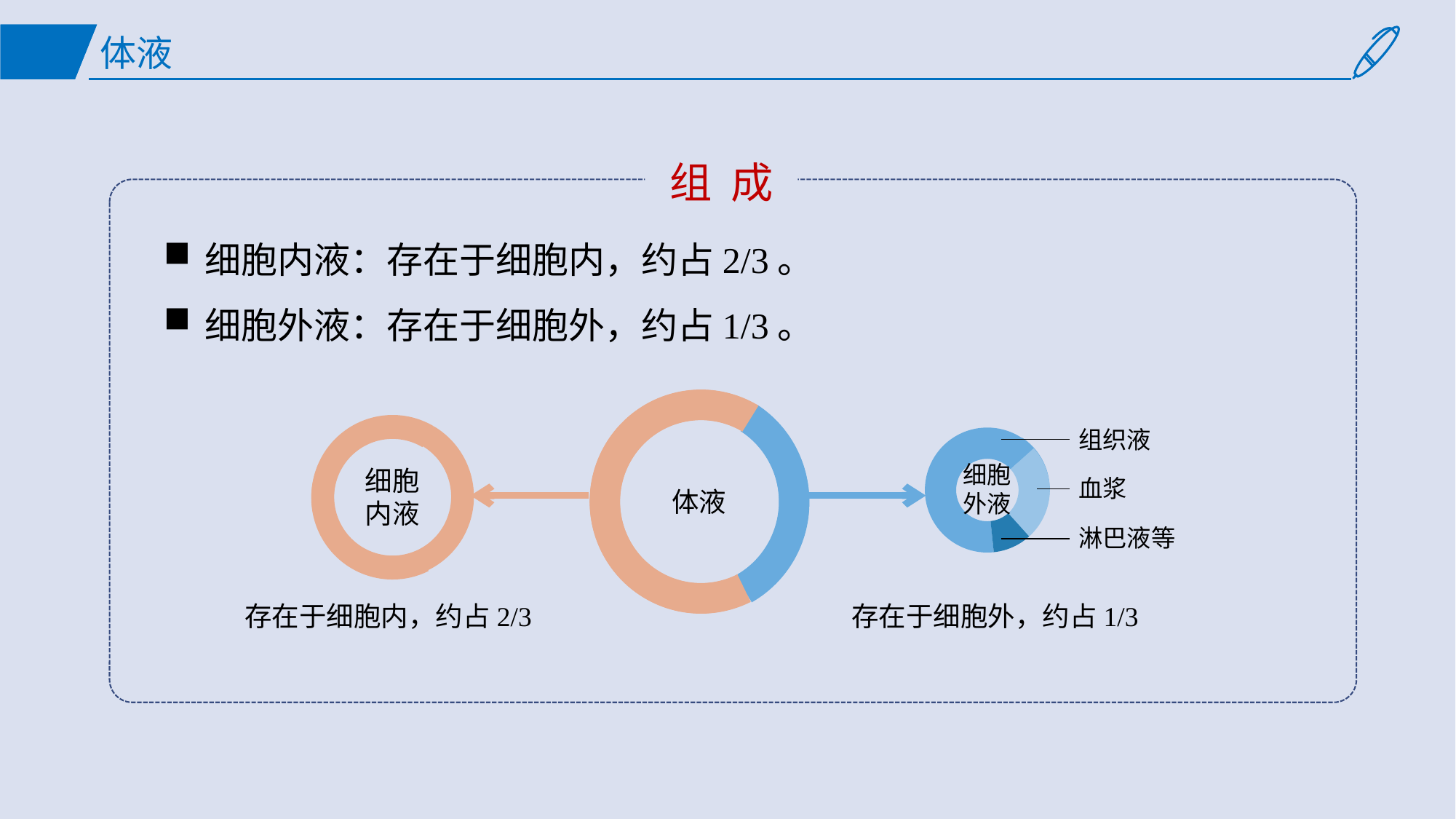

体液

组  成

细胞内液：存在于细胞内，约占2/3。
细胞外液：存在于细胞外，约占1/3。

组织液

### Chart

| Category | 含量 |
|---|---|
| 组织液 | 65.0 |
| 血浆 | 25.0 |
| 淋巴 | 10.0 |

细胞外液
细胞内液
血浆
体液
淋巴液等
存在于细胞内，约占2/3
存在于细胞外，约占1/3